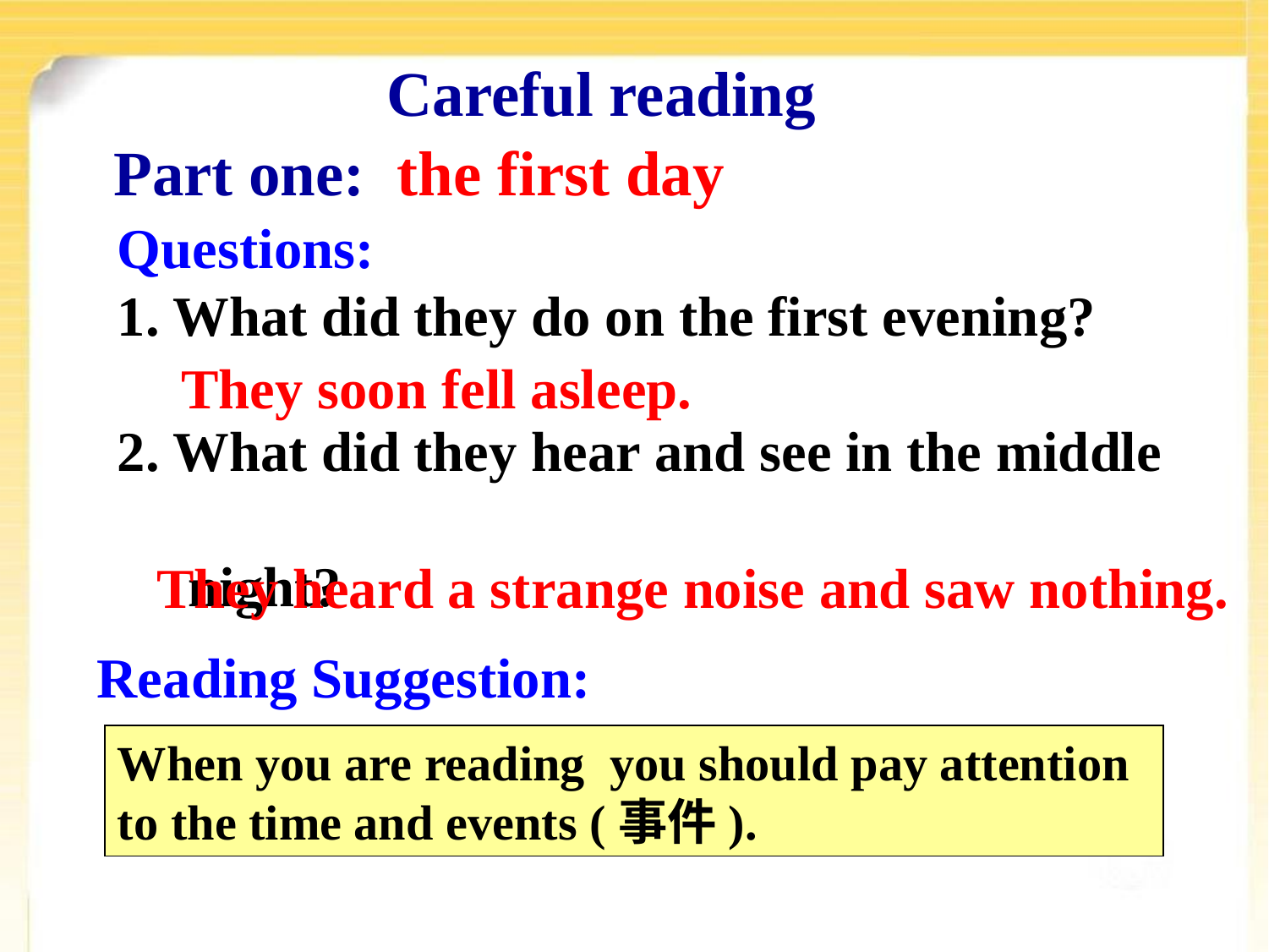

Careful reading

 Part one:  the first day
Questions:
1. What did they do on the first evening?

2. What did they hear and see in the middle
     night?
 They soon fell asleep.
They heard a strange noise and saw nothing.
Reading Suggestion:
When you are reading  you should pay attention to the time and events (事件).